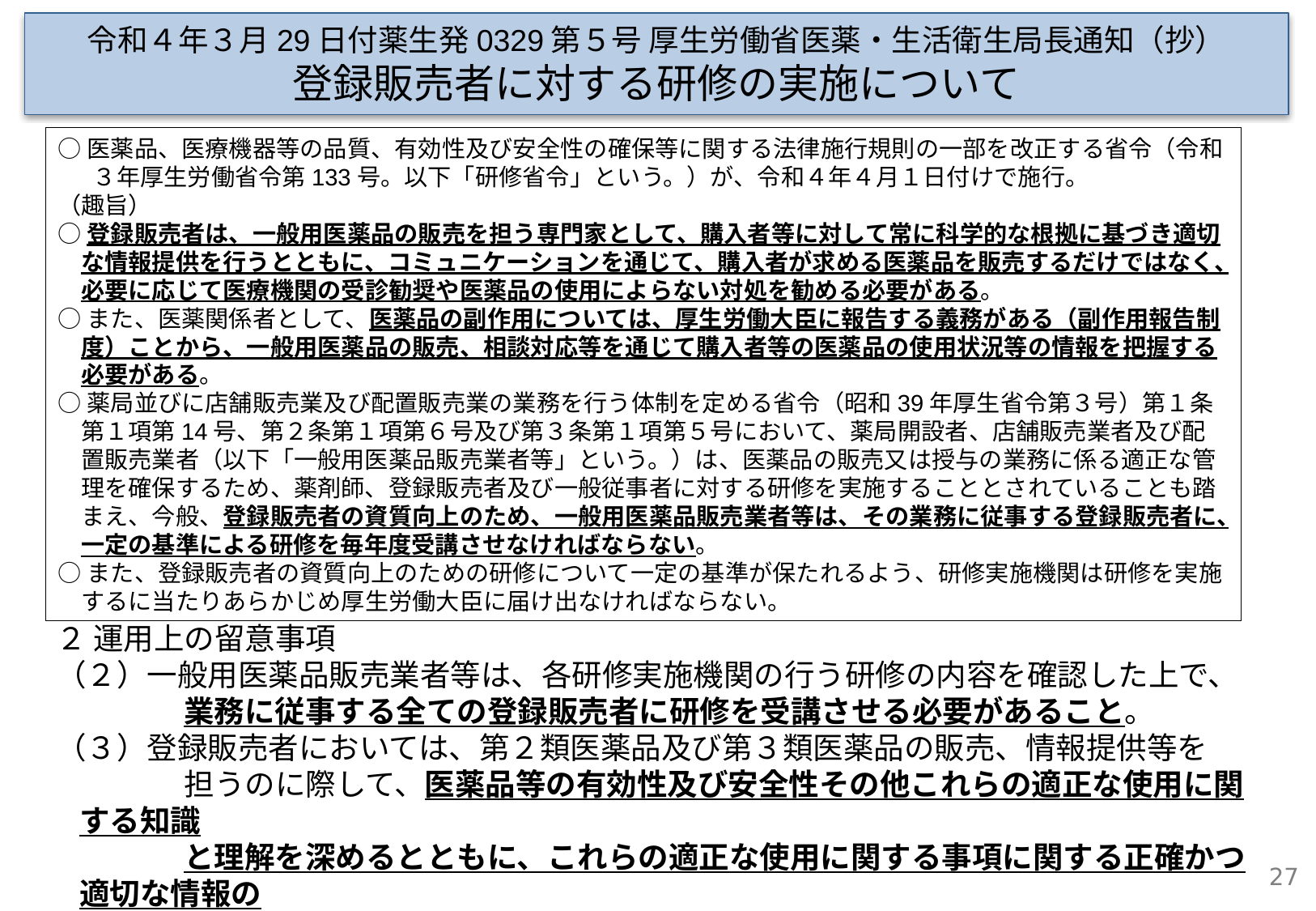

令和４年３月29日付薬生発0329第５号 厚生労働省医薬・生活衛生局長通知（抄）
登録販売者に対する研修の実施について
○医薬品、医療機器等の品質、有効性及び安全性の確保等に関する法律施行規則の一部を改正する省令（令和３年厚生労働省令第133号。以下「研修省令」という。）が、令和４年４月１日付けで施行。
（趣旨）
○登録販売者は、一般用医薬品の販売を担う専門家として、購入者等に対して常に科学的な根拠に基づき適切な情報提供を行うとともに、コミュニケーションを通じて、購入者が求める医薬品を販売するだけではなく、必要に応じて医療機関の受診勧奨や医薬品の使用によらない対処を勧める必要がある。
○また、医薬関係者として、医薬品の副作用については、厚生労働大臣に報告する義務がある（副作用報告制度）ことから、一般用医薬品の販売、相談対応等を通じて購入者等の医薬品の使用状況等の情報を把握する必要がある。
○薬局並びに店舗販売業及び配置販売業の業務を行う体制を定める省令（昭和39年厚生省令第３号）第１条第１項第14号、第２条第１項第６号及び第３条第１項第５号において、薬局開設者、店舗販売業者及び配置販売業者（以下「一般用医薬品販売業者等」という。）は、医薬品の販売又は授与の業務に係る適正な管理を確保するため、薬剤師、登録販売者及び一般従事者に対する研修を実施することとされていることも踏まえ、今般、登録販売者の資質向上のため、一般用医薬品販売業者等は、その業務に従事する登録販売者に、一定の基準による研修を毎年度受講させなければならない。
○また、登録販売者の資質向上のための研修について一定の基準が保たれるよう、研修実施機関は研修を実施するに当たりあらかじめ厚生労働大臣に届け出なければならない。
２ 運用上の留意事項
（２）一般用医薬品販売業者等は、各研修実施機関の行う研修の内容を確認した上で、
　　　　 業務に従事する全ての登録販売者に研修を受講させる必要があること。
（３）登録販売者においては、第２類医薬品及び第３類医薬品の販売、情報提供等を
　　　　 担うのに際して、医薬品等の有効性及び安全性その他これらの適正な使用に関する知識
　　　　 と理解を深めるとともに、これらの適正な使用に関する事項に関する正確かつ適切な情報の
　　　　 提供に努める必要があることを踏まえ、自ら積極的に研修を受講する必要があること。
27